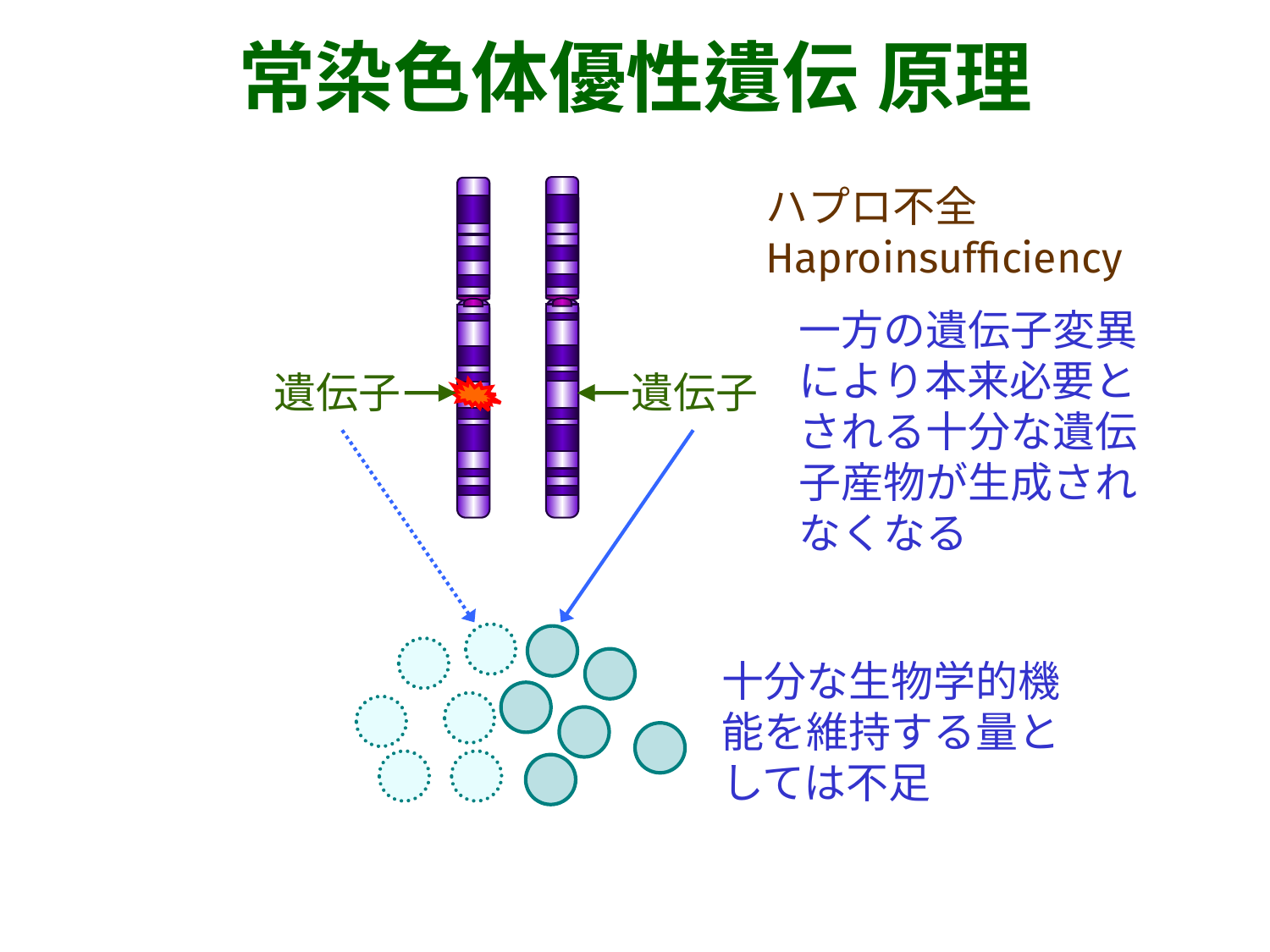

常染色体優性遺伝 原理

ハプロ不全
Haproinsufficiency

一方の遺伝子変異により本来必要とされる十分な遺伝子産物が生成されなくなる
遺伝子
遺伝子

十分な生物学的機能を維持する量としては不足